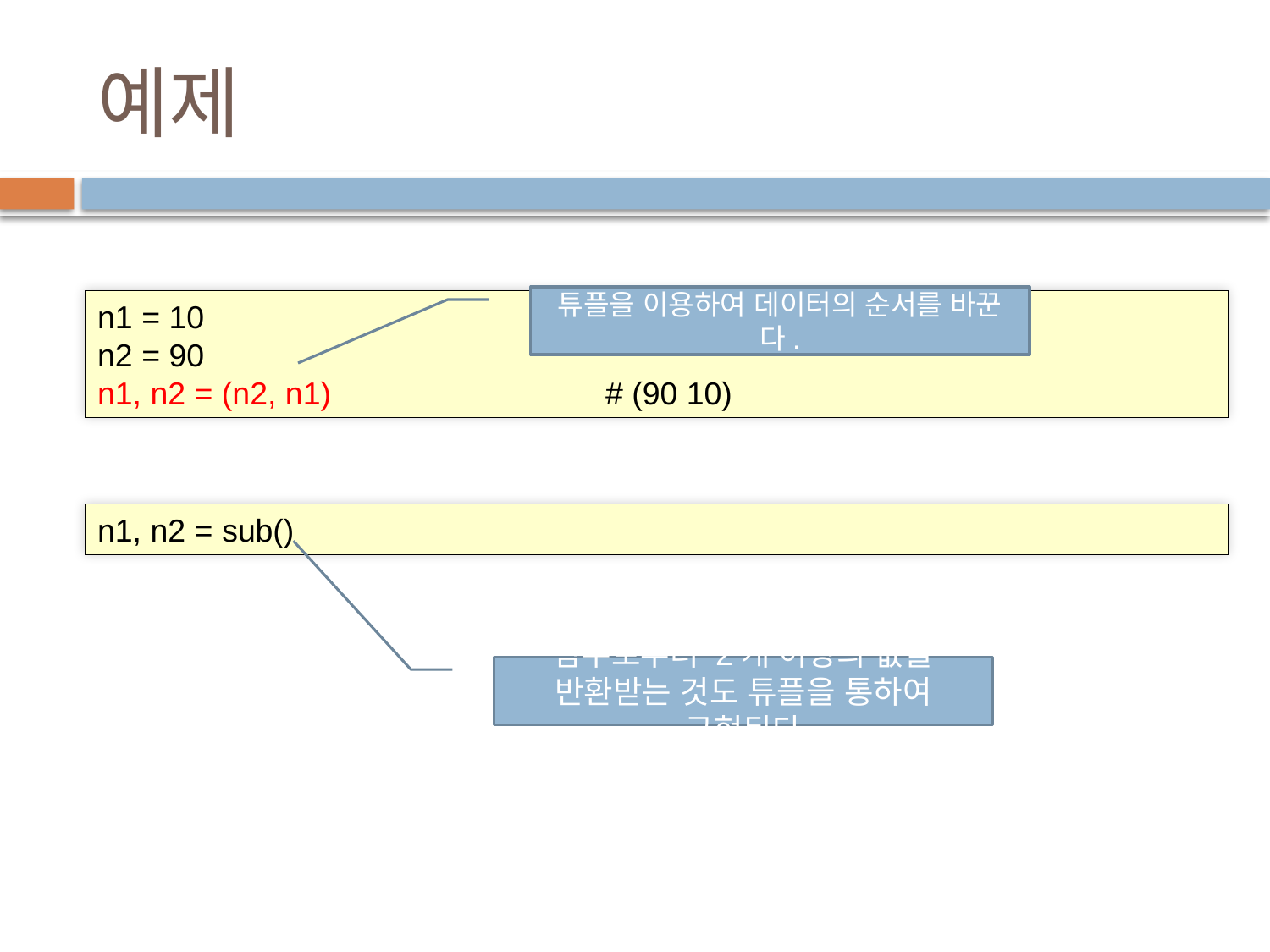

# 예제
튜플을 이용하여 데이터의 순서를 바꾼다.
n1 = 10
n2 = 90
n1, n2 = (n2, n1) 			# (90 10)
n1, n2 = sub()
함수로부터 2개 이상의 값을 반환받는 것도 튜플을 통하여 구현된다